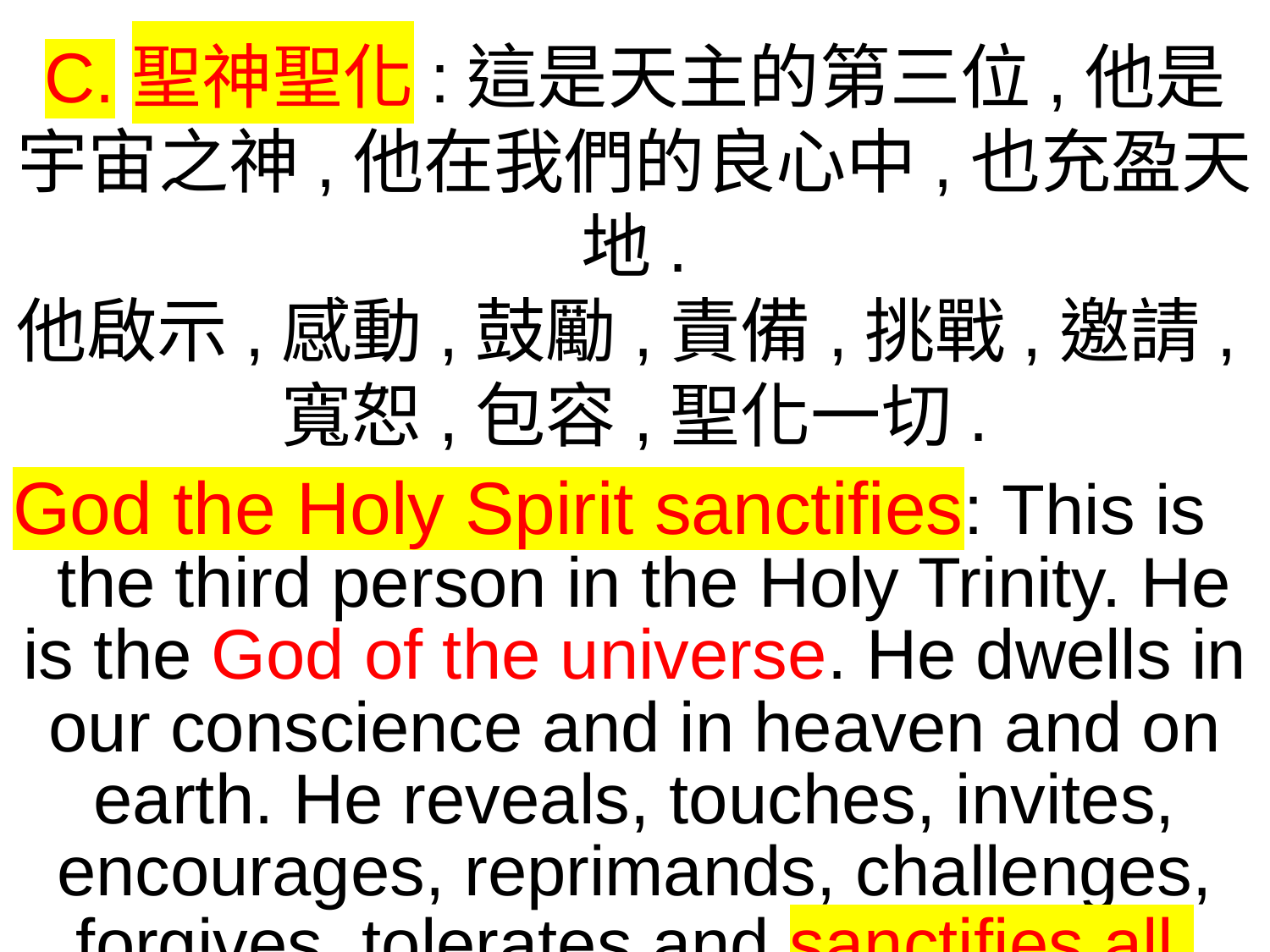

C.聖神聖化:這是天主的第三位,他是宇宙之神,他在我們的良心中,也充盈天地.
他啟示,感動,鼓勵,責備,挑戰,邀請,寬恕,包容,聖化一切.
God the Holy Spirit sanctifies: This is
 the third person in the Holy Trinity. He is the God of the universe. He dwells in our conscience and in heaven and on earth. He reveals, touches, invites, encourages, reprimands, challenges, forgives, tolerates and sanctifies all.